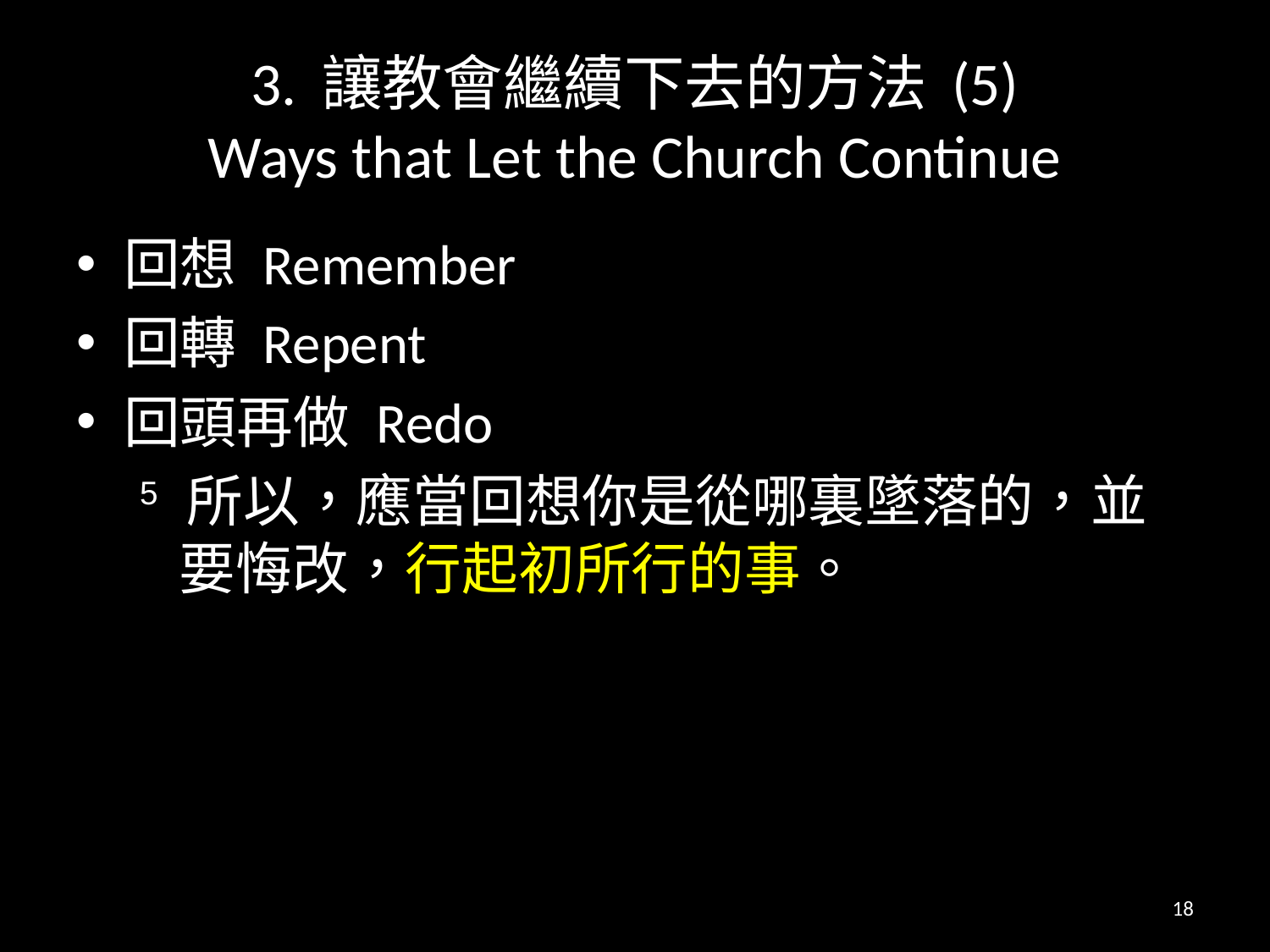

# 3. 讓教會繼續下去的方法 (5) Ways that Let the Church Continue
回想 Remember
回轉 Repent
回頭再做 Redo
5 所以，應當回想你是從哪裏墜落的，並要悔改，行起初所行的事。

18